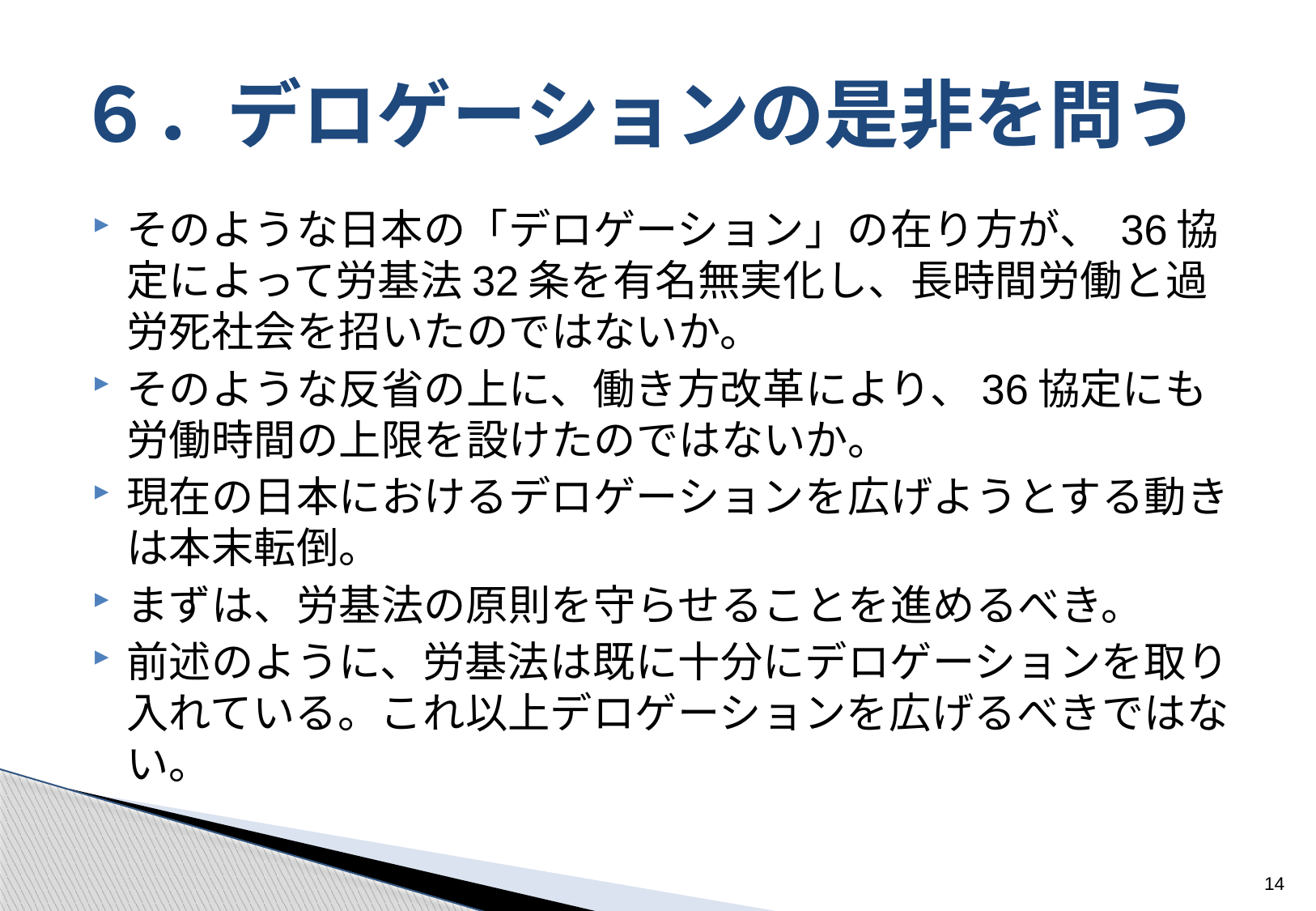

# ６．デロゲーションの是非を問う
そのような日本の「デロゲーション」の在り方が、 36協定によって労基法32条を有名無実化し、長時間労働と過労死社会を招いたのではないか。
そのような反省の上に、働き方改革により、36協定にも労働時間の上限を設けたのではないか。
現在の日本におけるデロゲーションを広げようとする動きは本末転倒。
まずは、労基法の原則を守らせることを進めるべき。
前述のように、労基法は既に十分にデロゲーションを取り入れている。これ以上デロゲーションを広げるべきではない。
14